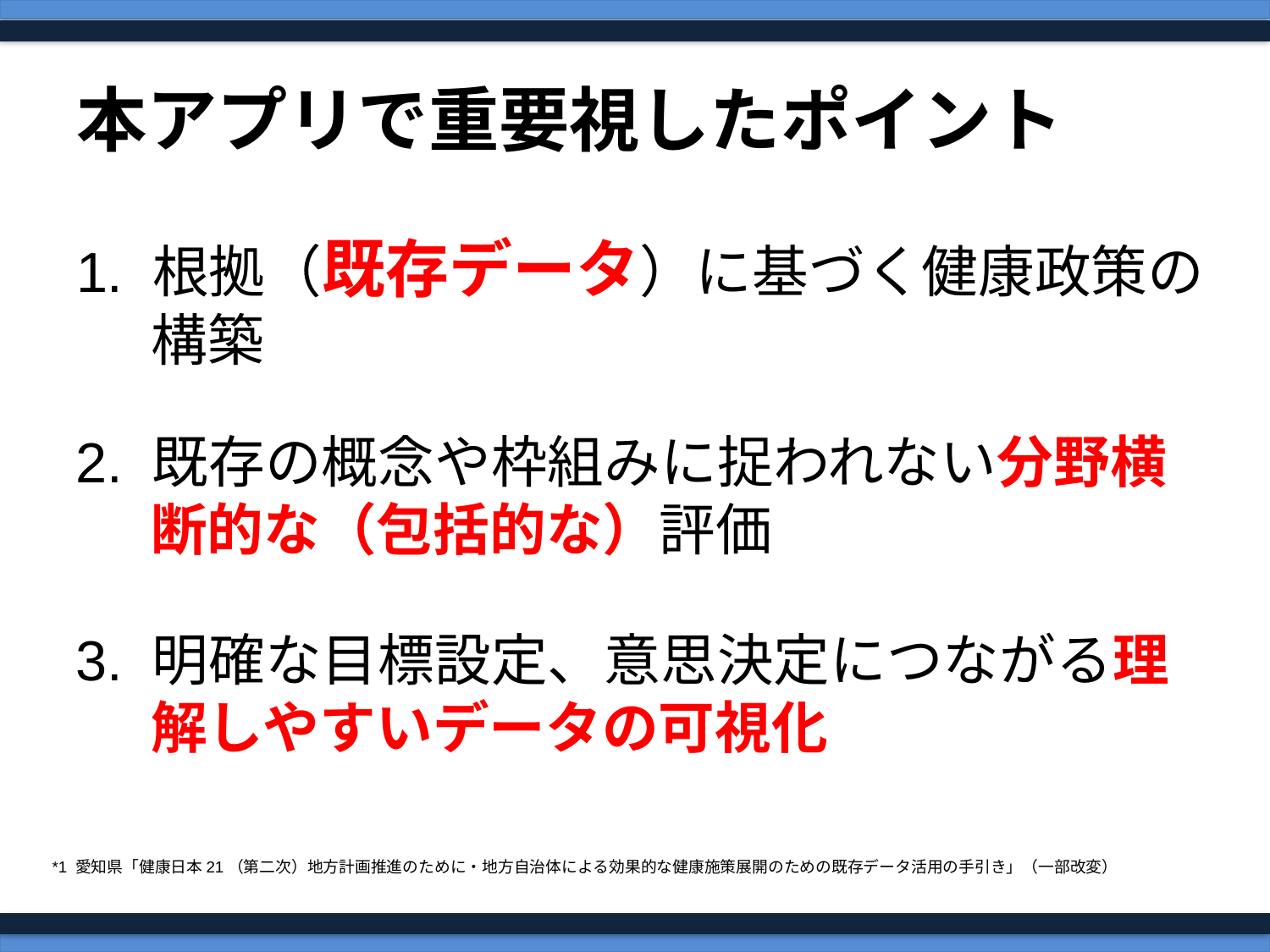

# 本アプリで重要視したポイント
1. 根拠（既存データ）に基づく健康政策の構築
2. 既存の概念や枠組みに捉われない分野横断的な（包括的な）評価
3. 明確な目標設定、意思決定につながる理解しやすいデータの可視化
*1 愛知県「健康日本21（第二次）地方計画推進のために・地方自治体による効果的な健康施策展開のための既存データ活用の手引き」（一部改変）